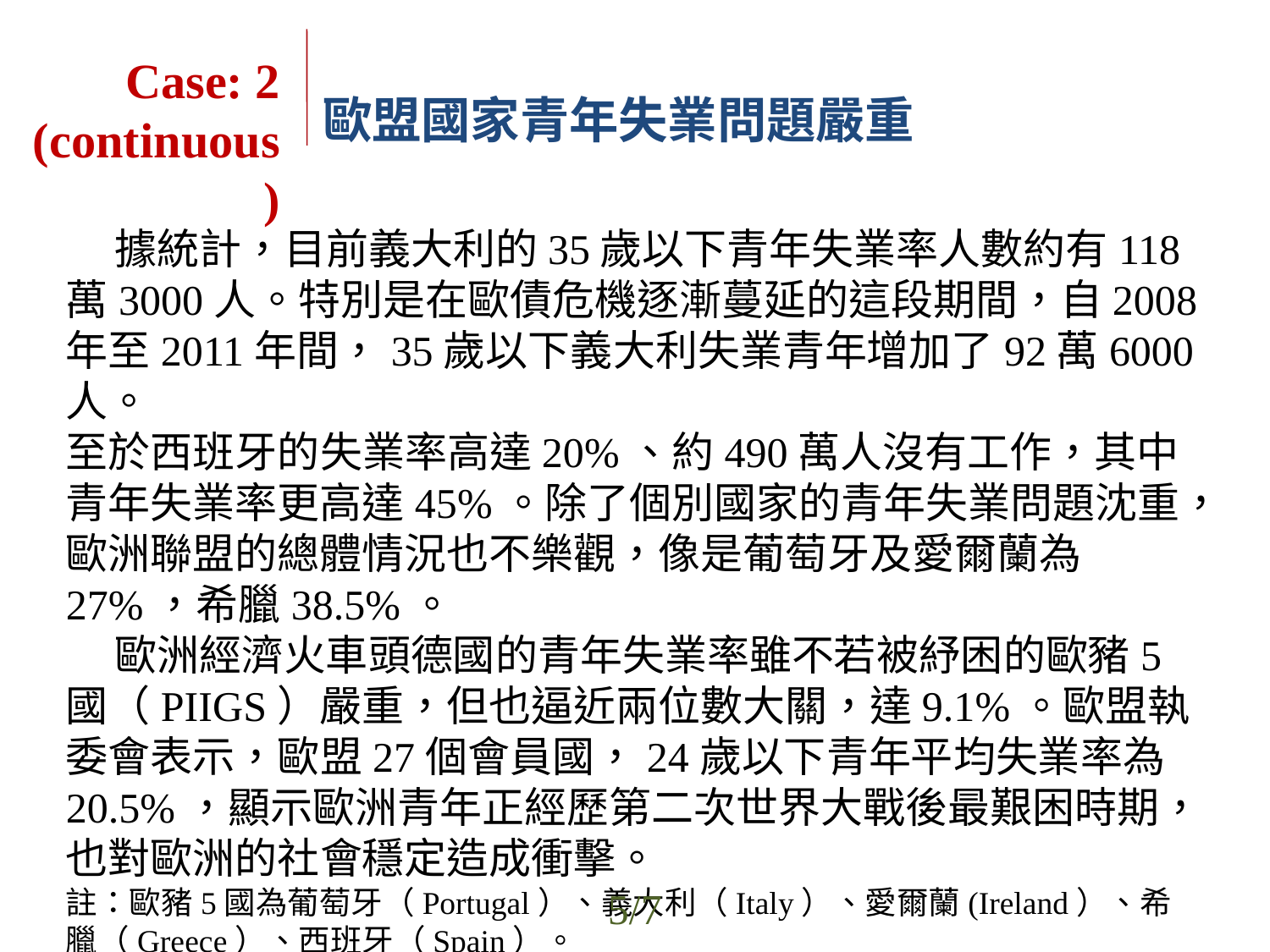

Case: 2
(continuous)
歐盟國家青年失業問題嚴重
    據統計，目前義大利的35歲以下青年失業率人數約有118萬3000人。特別是在歐債危機逐漸蔓延的這段期間，自2008年至2011年間，35歲以下義大利失業青年增加了92萬6000人。
至於西班牙的失業率高達20%、約490萬人沒有工作，其中青年失業率更高達45%。除了個別國家的青年失業問題沈重，歐洲聯盟的總體情況也不樂觀，像是葡萄牙及愛爾蘭為27%，希臘38.5%。
    歐洲經濟火車頭德國的青年失業率雖不若被紓困的歐豬5國（PIIGS）嚴重，但也逼近兩位數大關，達9.1%。歐盟執委會表示，歐盟27個會員國，24歲以下青年平均失業率為20.5%，顯示歐洲青年正經歷第二次世界大戰後最艱困時期，也對歐洲的社會穩定造成衝擊。
註：歐豬5國為葡萄牙（Portugal）、義大利（Italy）、愛爾蘭(Ireland）、希臘（Greece）、西班牙（Spain）。

5/7